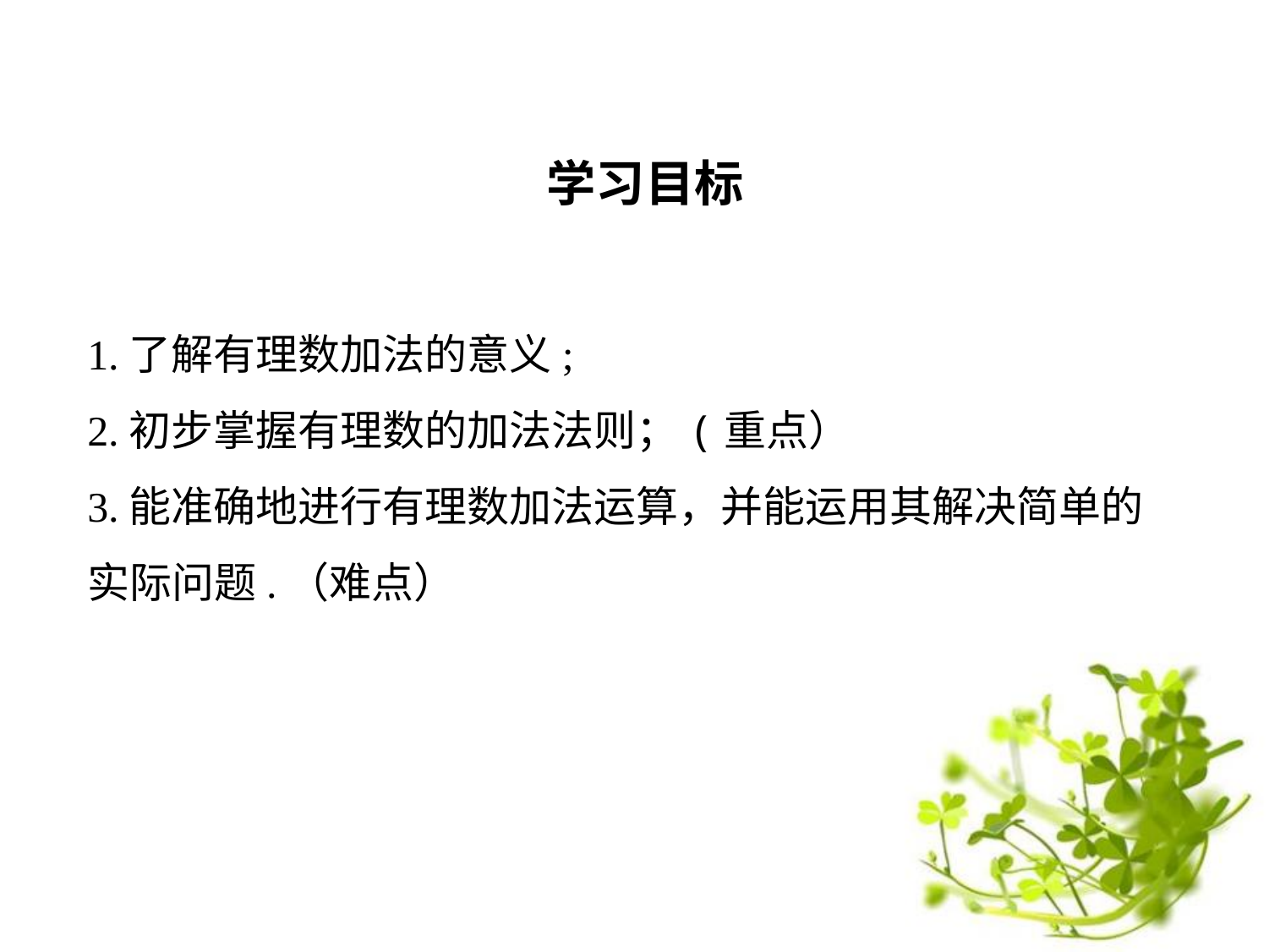

学习目标

1.了解有理数加法的意义;
2.初步掌握有理数的加法法则；(重点）
3.能准确地进行有理数加法运算，并能运用其解决简单的实际问题.（难点）